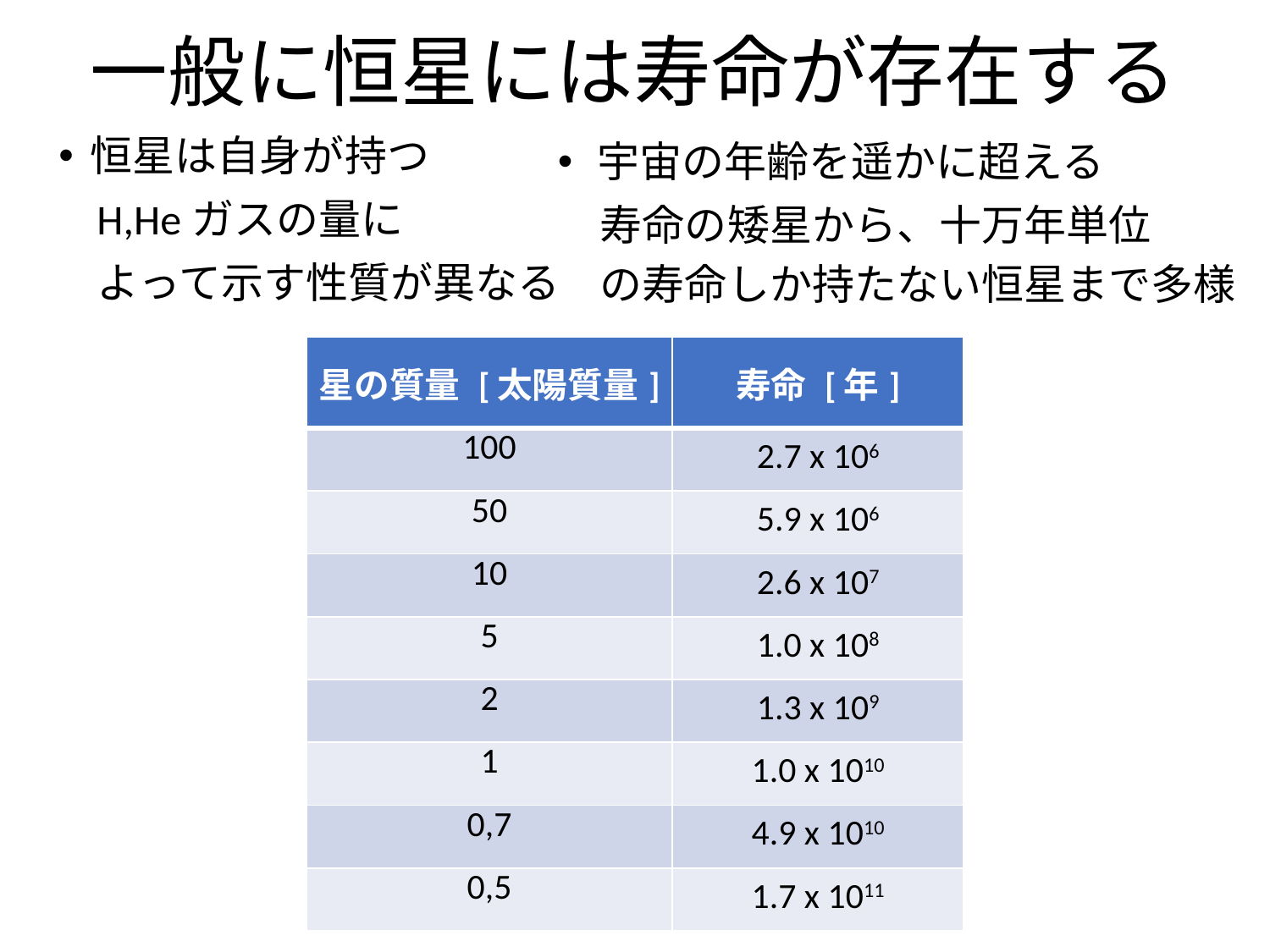

# 一般に恒星には寿命が存在する
恒星は自身が持つ
    H,Heガスの量に
   よって示す性質が異なる
宇宙の年齢を遥かに超える

　寿命の矮星から、十万年単位

　の寿命しか持たない恒星まで多様
| 星の質量 [太陽質量] | 寿命 [年] |
| --- | --- |
| 100 | 2.7 x 106 |
| 50 | 5.9 x 106 |
| 10 | 2.6 x 107 |
| 5 | 1.0 x 108 |
| 2 | 1.3 x 109 |
| 1 | 1.0 x 1010 |
| 0,7 | 4.9 x 1010 |
| 0,5 | 1.7 x 1011 |